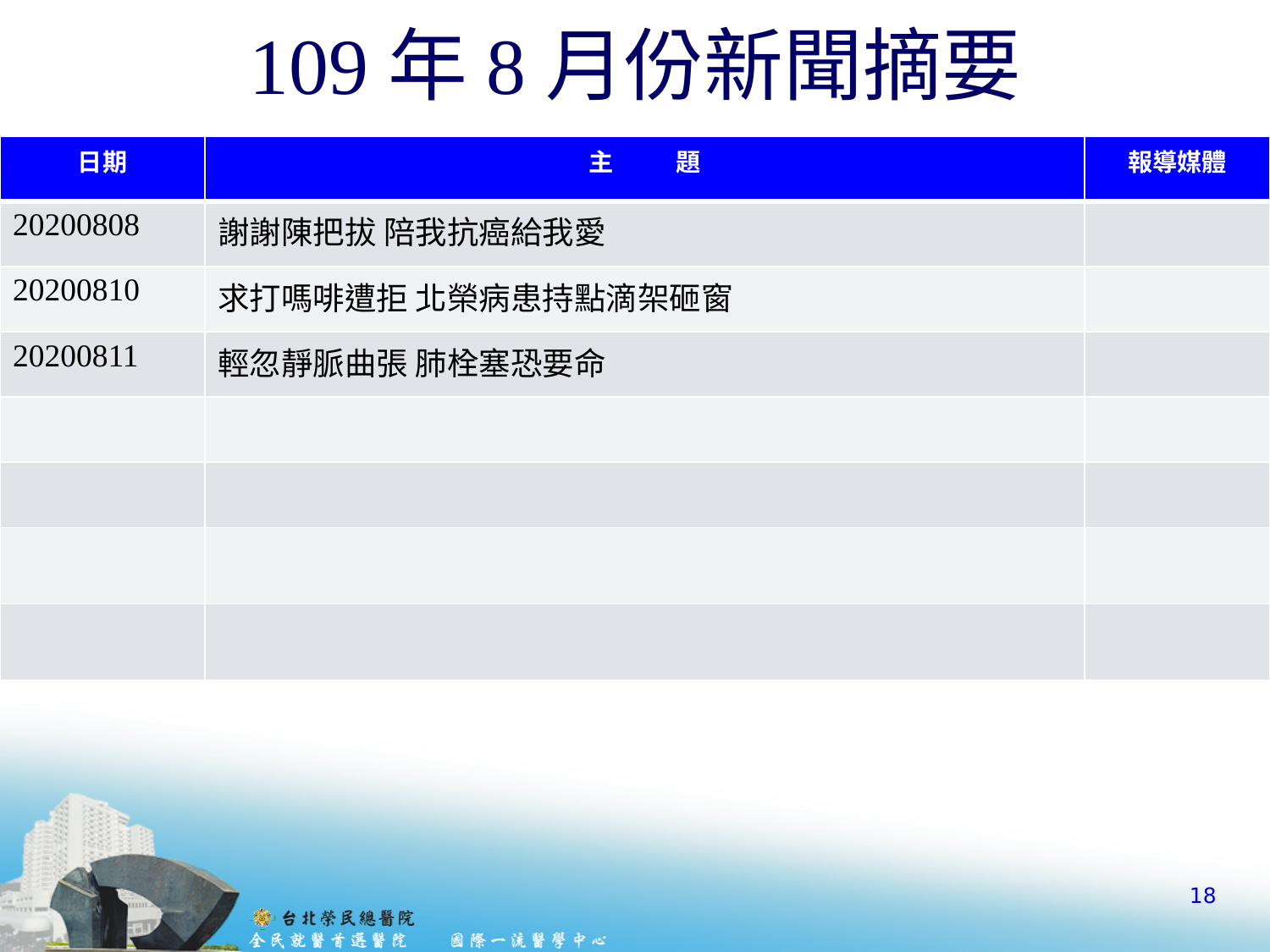

# 109年8月份新聞摘要
| 日期 | 主 題 | 報導媒體 |
| --- | --- | --- |
| 20200808 | 謝謝陳把拔 陪我抗癌給我愛 |  |
| 20200810 | 求打嗎啡遭拒 北榮病患持點滴架砸窗 |  |
| 20200811 | 輕忽靜脈曲張 肺栓塞恐要命 |  |
|  |  |  |
|  |  |  |
|  |  |  |
|  |  |  |
18